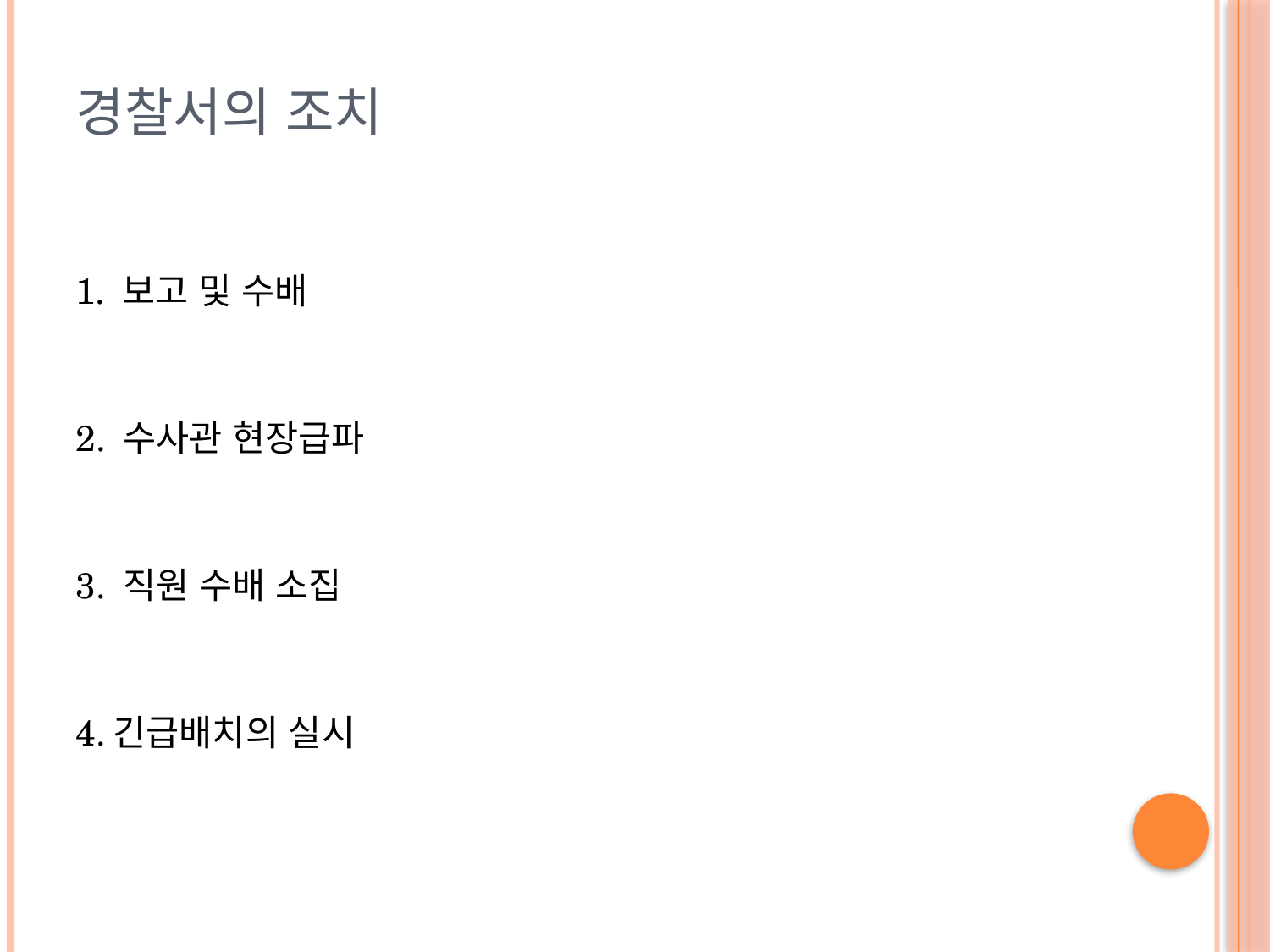

# 경찰서의 조치

1. 보고 및 수배

2. 수사관 현장급파

3. 직원 수배 소집

4.긴급배치의 실시